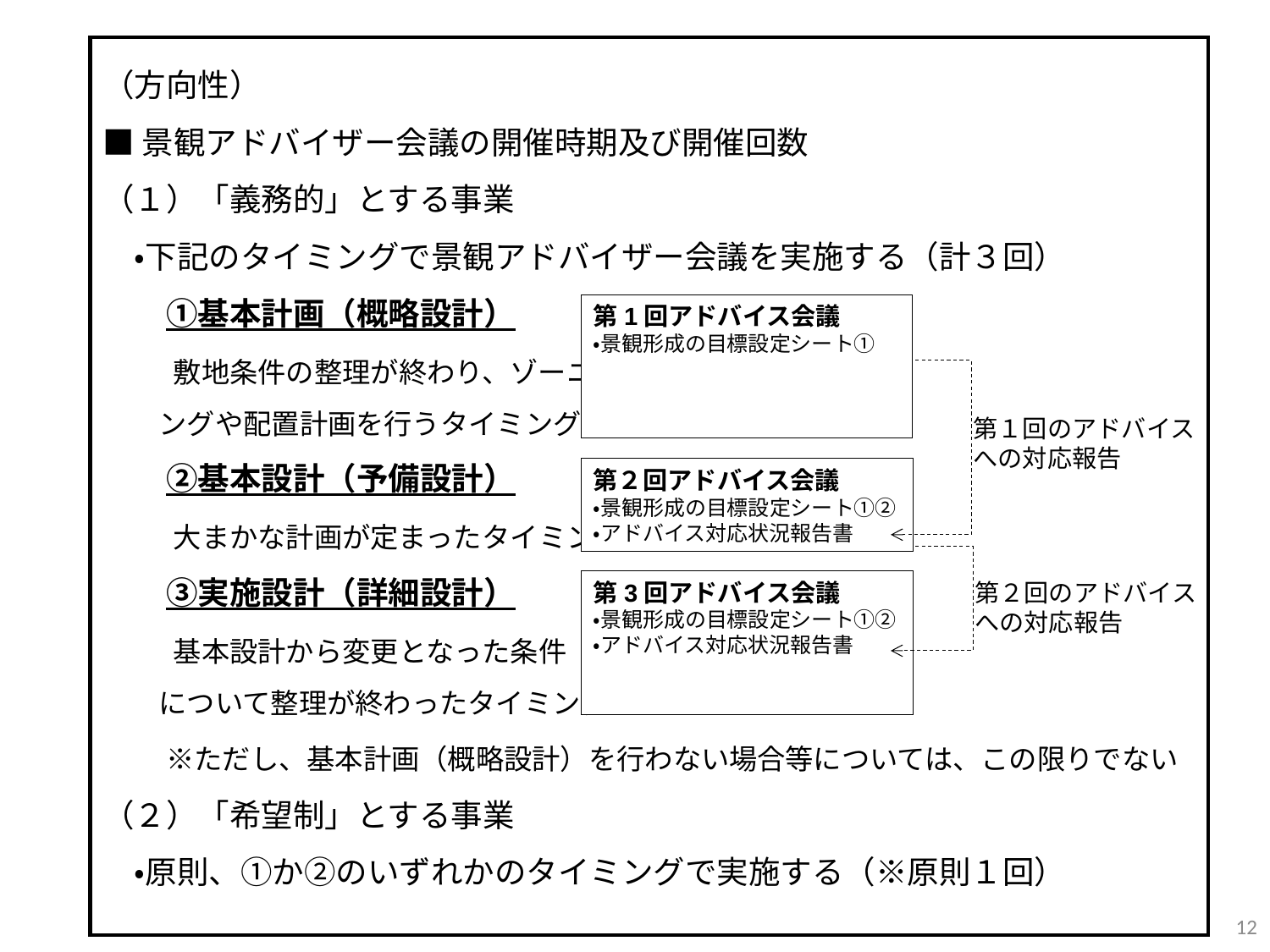

（方向性）
■景観アドバイザー会議の開催時期及び開催回数
（１）「義務的」とする事業
　・下記のタイミングで景観アドバイザー会議を実施する（計３回）
　　①基本計画（概略設計）
　　 敷地条件の整理が終わり、ゾーニ
　　ングや配置計画を行うタイミング
　　②基本設計（予備設計）
　　 大まかな計画が定まったタイミング
　　③実施設計（詳細設計）
　　 基本設計から変更となった条件
　　について整理が終わったタイミング
　　※ただし、基本計画（概略設計）を行わない場合等については、この限りでない
（２）「希望制」とする事業
　・原則、①か②のいずれかのタイミングで実施する（※原則１回）
第1回アドバイス会議
・景観形成の目標設定シート①

第１回のアドバイス
への対応報告
第２回アドバイス会議
・景観形成の目標設定シート①②
・アドバイス対応状況報告書

第3回アドバイス会議
・景観形成の目標設定シート①②
・アドバイス対応状況報告書

第２回のアドバイス
への対応報告
12